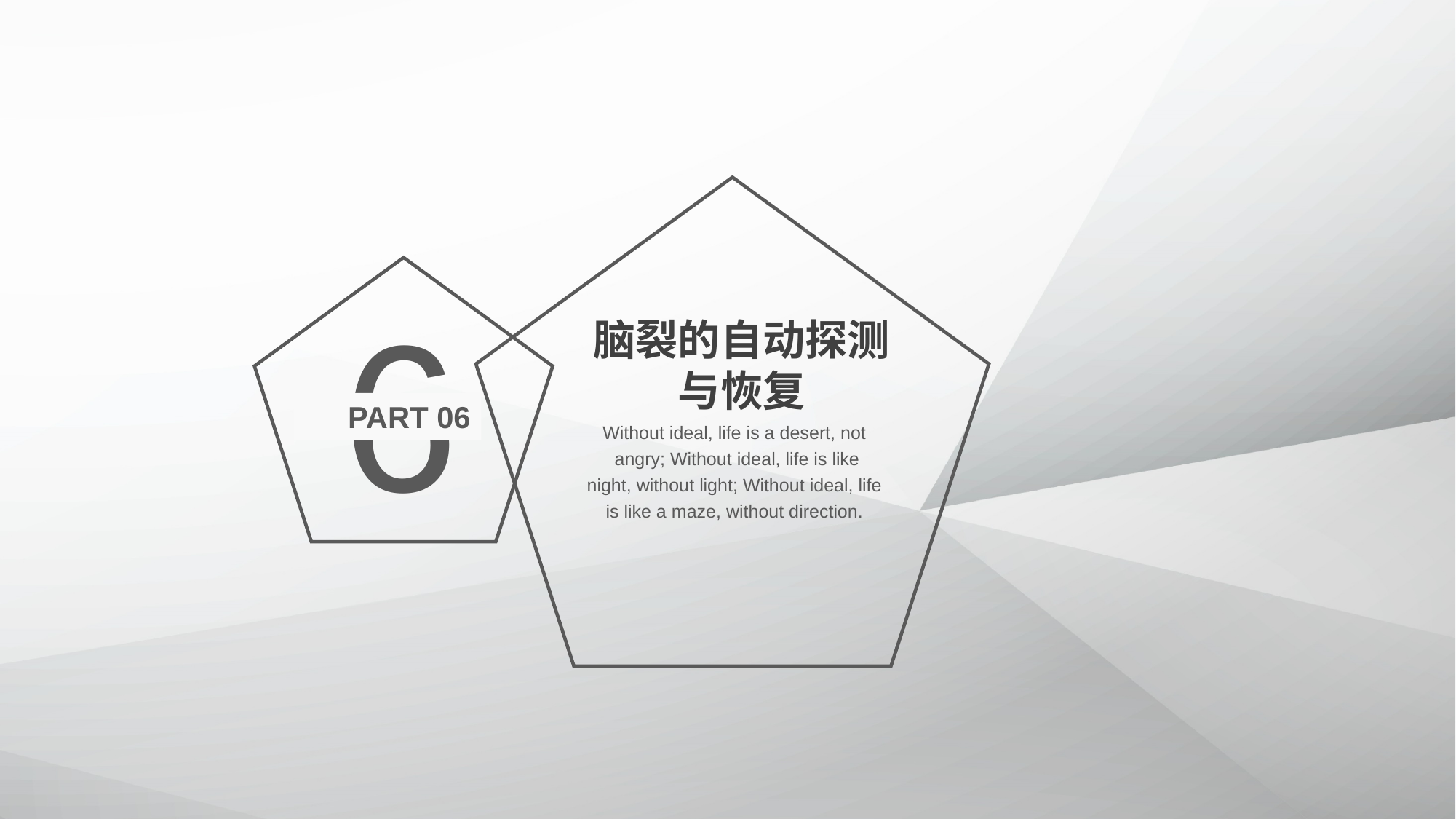

6
脑裂的自动探测与恢复
PART 06
Without ideal, life is a desert, not
 angry; Without ideal, life is like night, without light; Without ideal, life is like a maze, without direction.